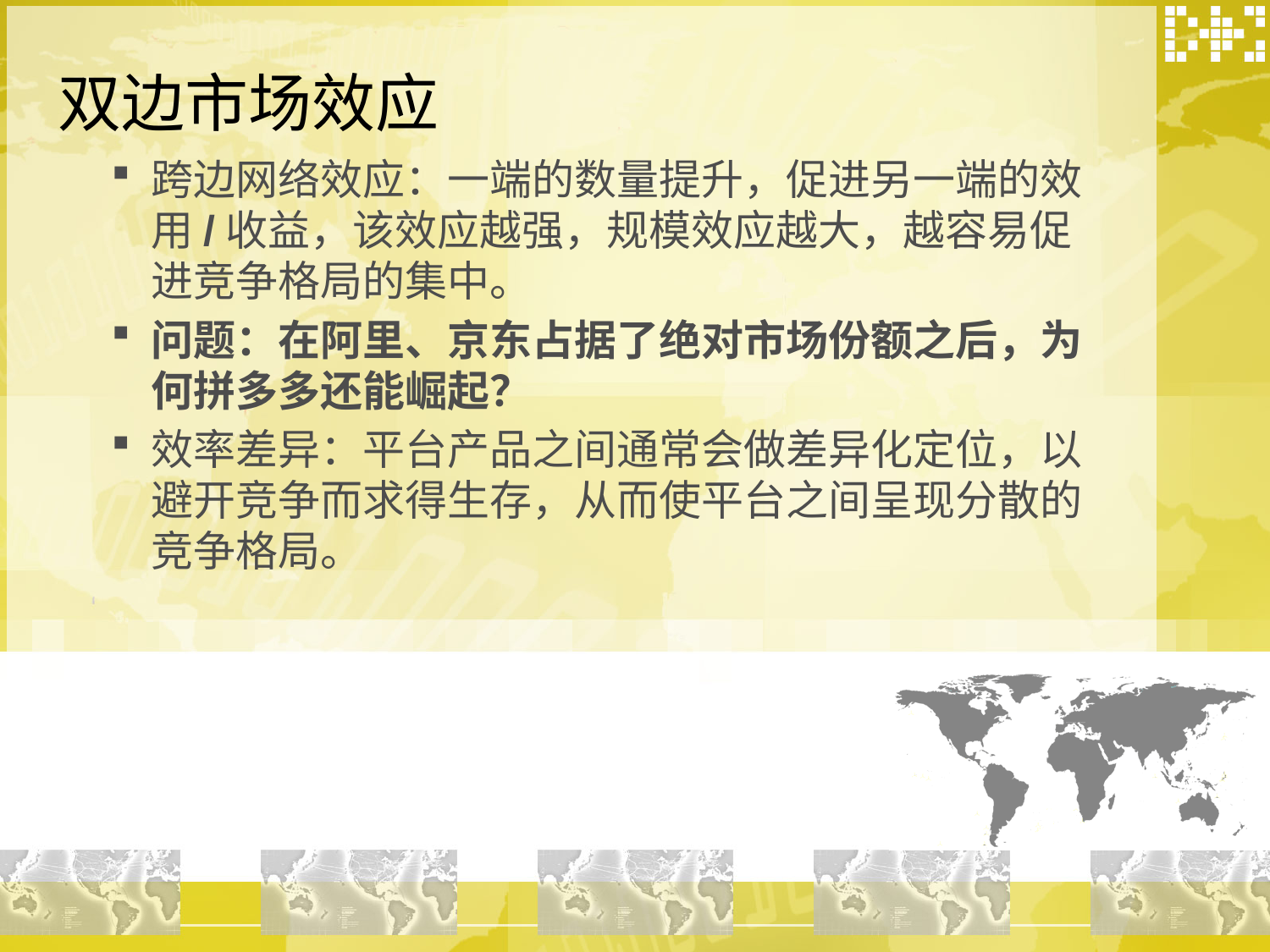

# 双边市场效应
跨边网络效应：一端的数量提升，促进另一端的效用/收益，该效应越强，规模效应越大，越容易促进竞争格局的集中。
问题：在阿里、京东占据了绝对市场份额之后，为何拼多多还能崛起？
效率差异：平台产品之间通常会做差异化定位，以避开竞争而求得生存，从而使平台之间呈现分散的竞争格局。